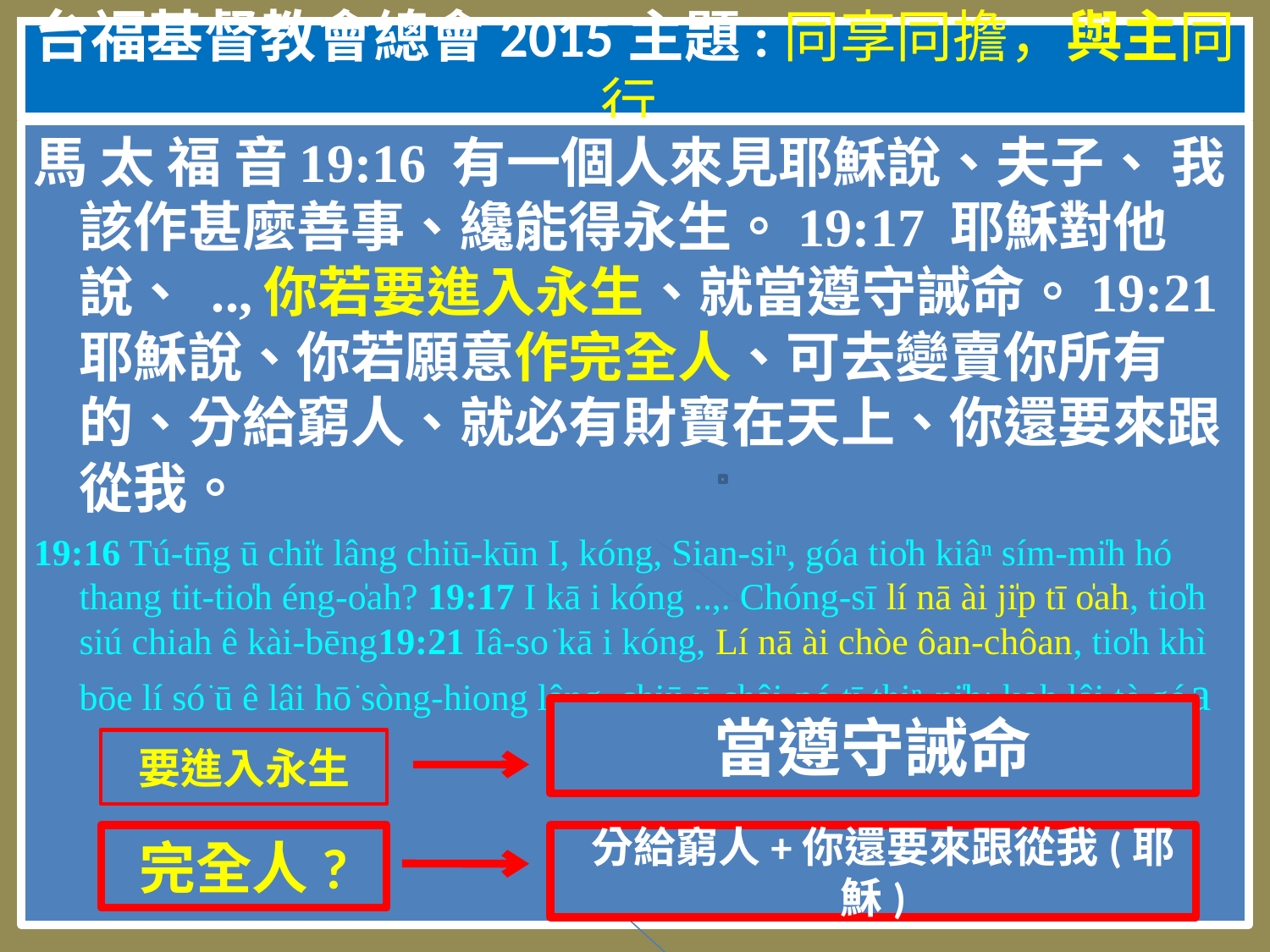

# 台福基督教會總會2015主題:同享同擔，與主同行
馬 太 福 音19:16 有一個人來見耶穌說、夫子、 我該作甚麼善事、纔能得永生。19:17 耶穌對他說、 ..,你若要進入永生、就當遵守誡命。19:21 耶穌說、你若願意作完全人、可去變賣你所有的、分給窮人、就必有財寶在天上、你還要來跟從我。
19:16 Tú-tn̄g ū chi̍t lâng chiū-kūn I, kóng, Sian-siⁿ, góa tio̍h kiâⁿ sím-mi̍h hó thang tit-tio̍h éng-o̍ah? 19:17 I kā i kóng ..,. Chóng-sī lí nā ài ji̍p tī o̍ah, tio̍h siú chiah ê kài-bēng19:21 Iâ-so͘ kā i kóng, Lí nā ài chòe ôan-chôan, tio̍h khì bōe lí só͘ ū ê lâi hō͘ sòng-hiong lâng, chiū ū châi-pó tī thiⁿ-ni̍h; koh lâi tè góa

當遵守誡命
要進入永生
完全人?
 分給窮人+你還要來跟從我(耶穌)